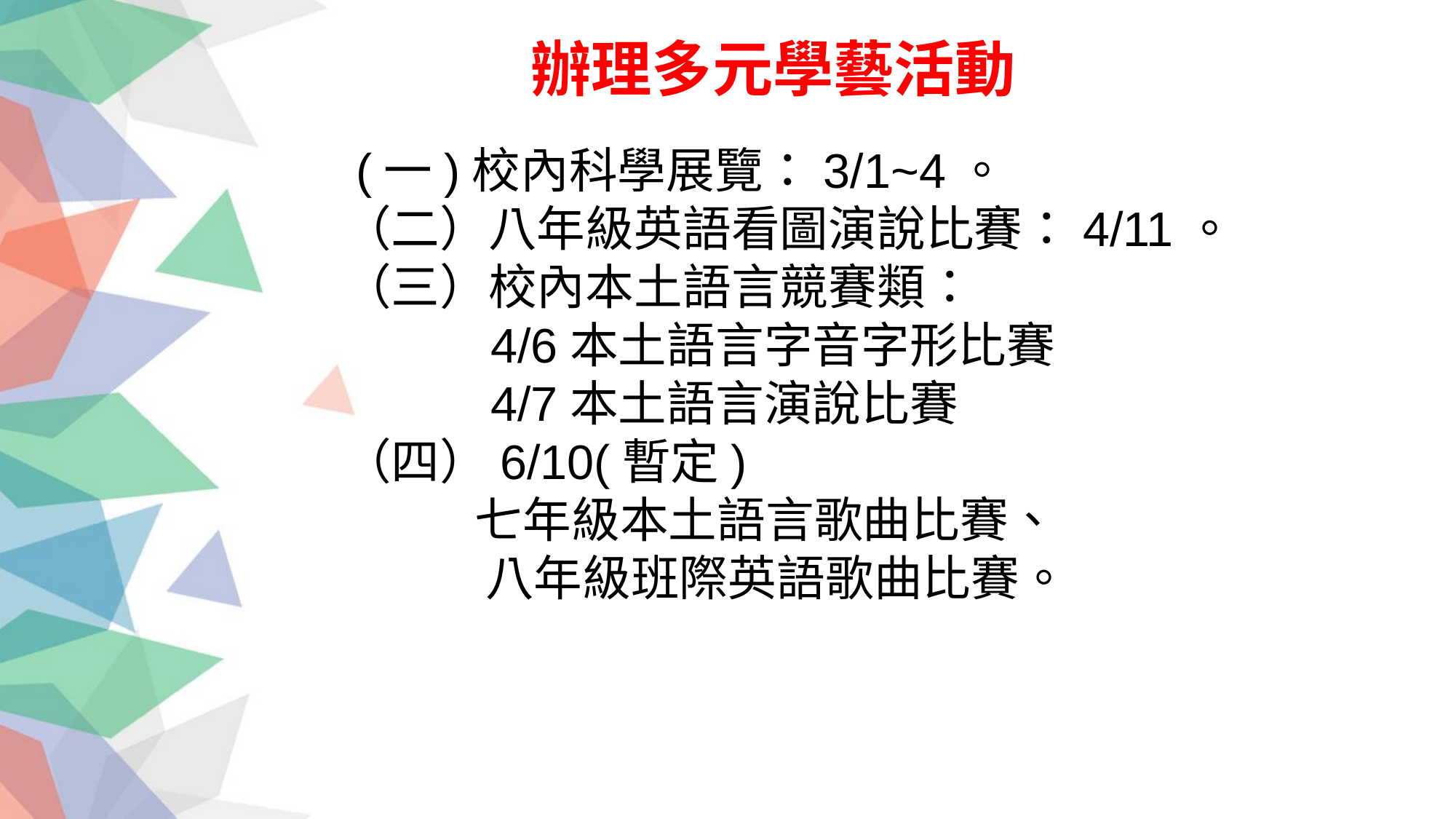

# 辦理多元學藝活動
 (一)校內科學展覽：3/1~4。
（二）八年級英語看圖演說比賽：4/11。
（三）校內本土語言競賽類：
           4/6本土語言字音字形比賽
           4/7本土語言演說比賽
（四）6/10(暫定)
           七年級本土語言歌曲比賽、
            八年級班際英語歌曲比賽。